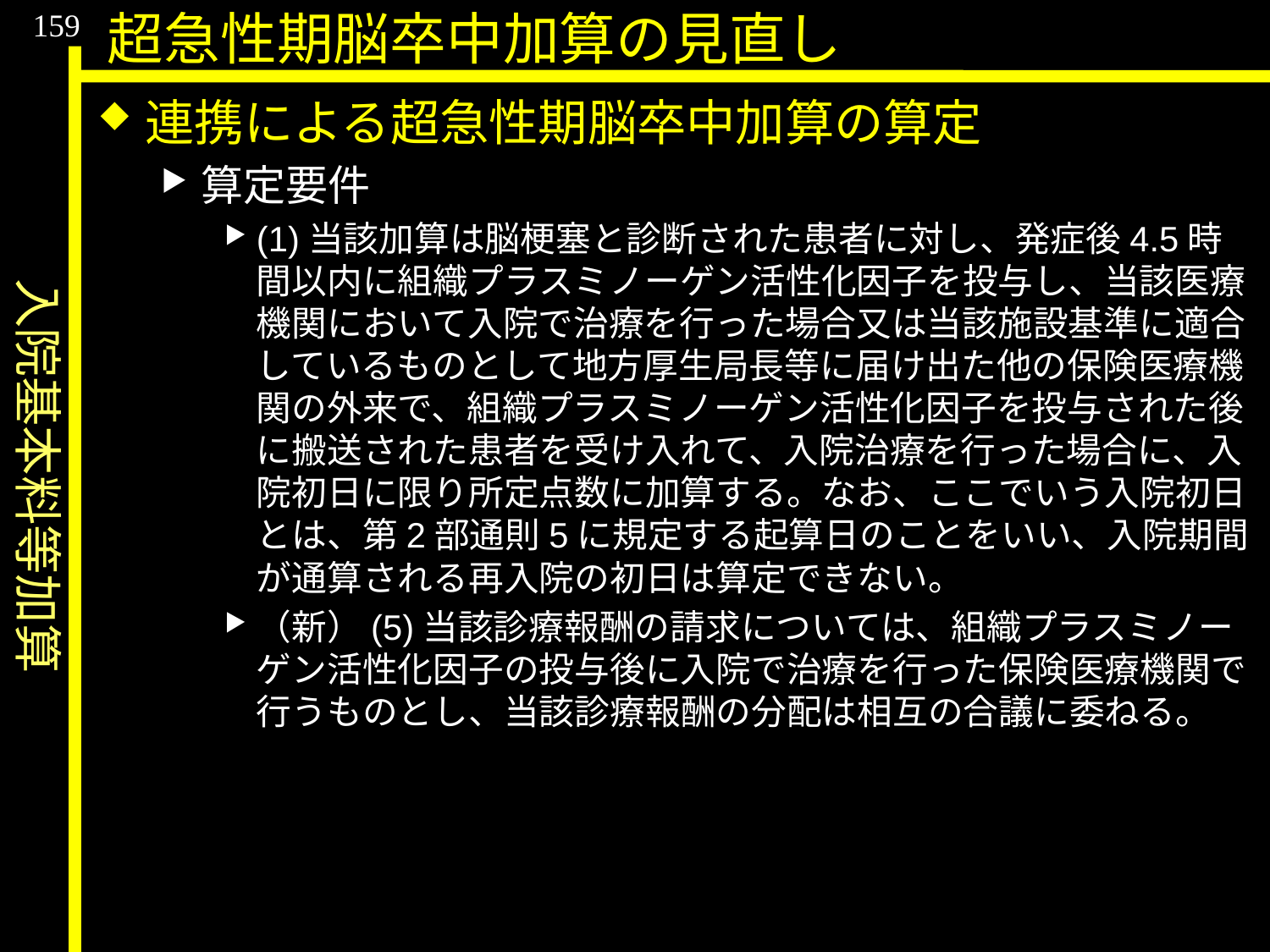

入院基本料等加算
159
超急性期脳卒中加算の見直し

連携による超急性期脳卒中加算の算定
算定要件
(1)当該加算は脳梗塞と診断された患者に対し、発症後4.5時間以内に組織プラスミノーゲン活性化因子を投与し、当該医療機関において入院で治療を行った場合又は当該施設基準に適合しているものとして地方厚生局長等に届け出た他の保険医療機関の外来で、組織プラスミノーゲン活性化因子を投与された後に搬送された患者を受け入れて、入院治療を行った場合に、入院初日に限り所定点数に加算する。なお、ここでいう入院初日とは、第2部通則5に規定する起算日のことをいい、入院期間が通算される再入院の初日は算定できない。
（新）(5)当該診療報酬の請求については、組織プラスミノーゲン活性化因子の投与後に入院で治療を行った保険医療機関で行うものとし、当該診療報酬の分配は相互の合議に委ねる。